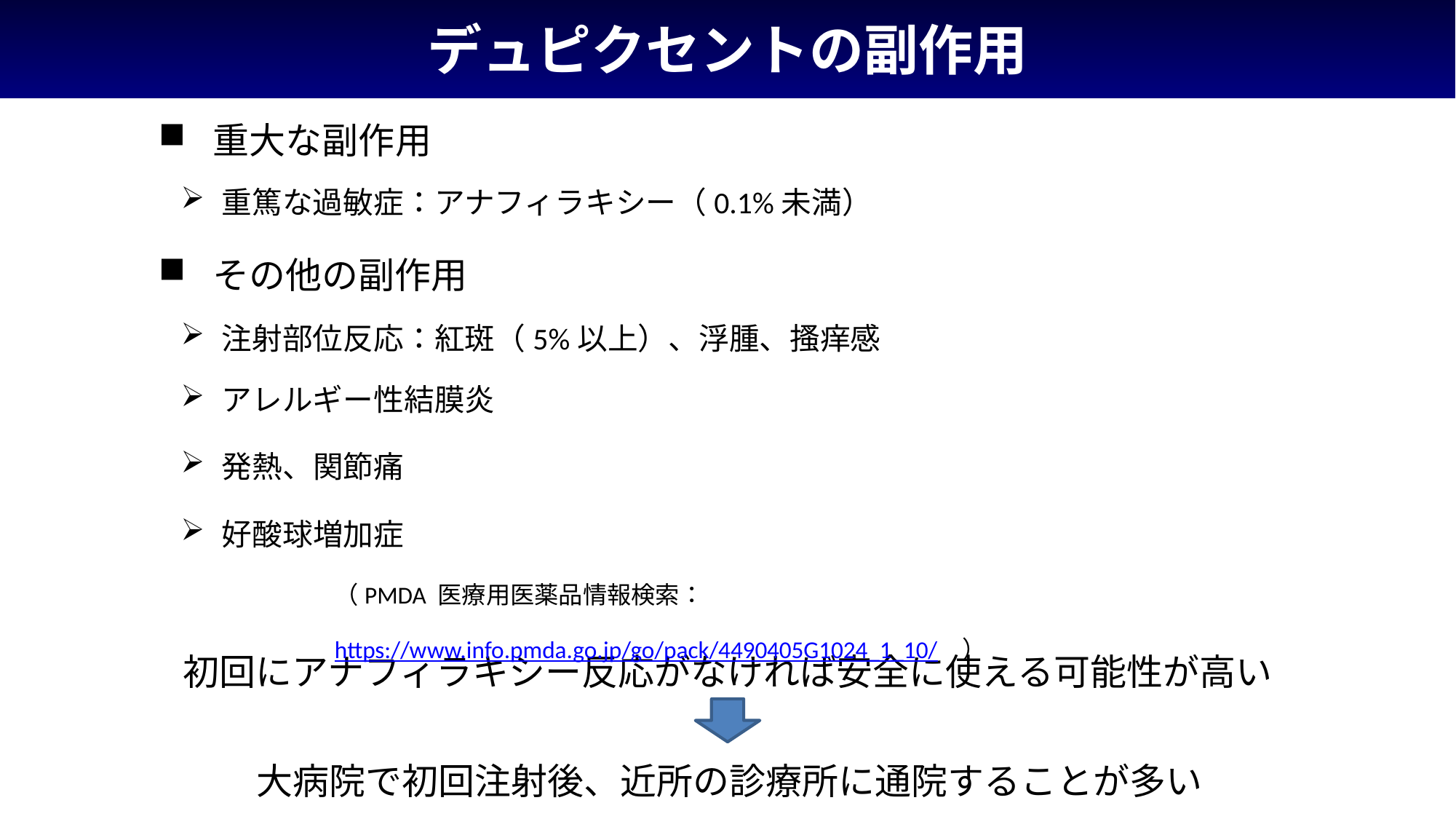

デュピクセントの副作用
重大な副作用
重篤な過敏症：アナフィラキシー（0.1%未満）
その他の副作用
注射部位反応：紅斑（5%以上）、浮腫、搔痒感
アレルギー性結膜炎
発熱、関節痛
好酸球増加症
（PMDA 医療用医薬品情報検索：https://www.info.pmda.go.jp/go/pack/4490405G1024_1_10/　）
初回にアナフィラキシー反応がなければ安全に使える可能性が高い

大病院で初回注射後、近所の診療所に通院することが多い